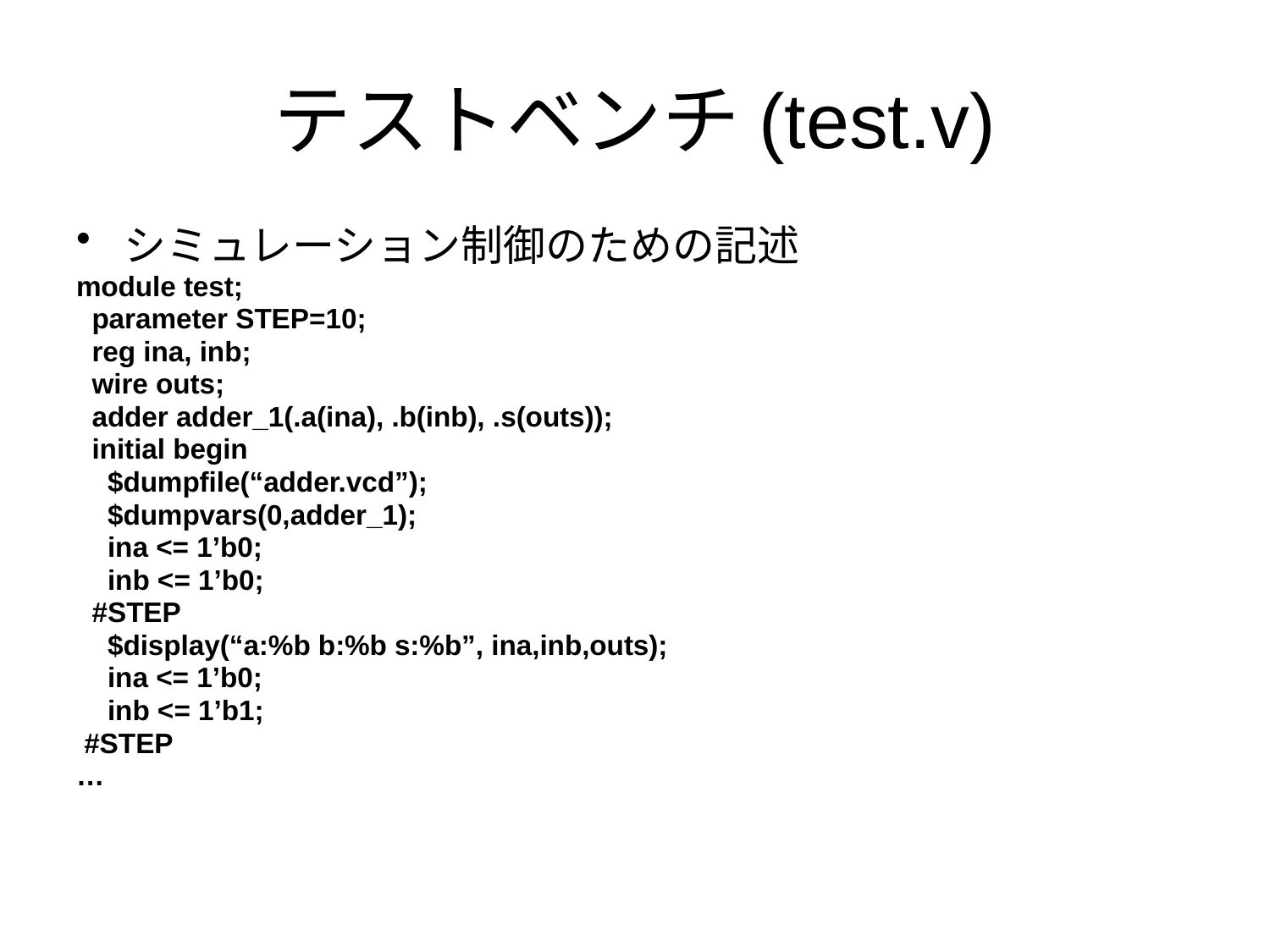

# テストベンチ(test.v)
シミュレーション制御のための記述
module test;
  parameter STEP=10;
  reg ina, inb;
  wire outs;
  adder adder_1(.a(ina), .b(inb), .s(outs));
  initial begin
    $dumpfile(“adder.vcd”);
    $dumpvars(0,adder_1);
    ina <= 1’b0;
    inb <= 1’b0;
  #STEP
    $display(“a:%b b:%b s:%b”, ina,inb,outs);
    ina <= 1’b0;
    inb <= 1’b1;
 #STEP
…